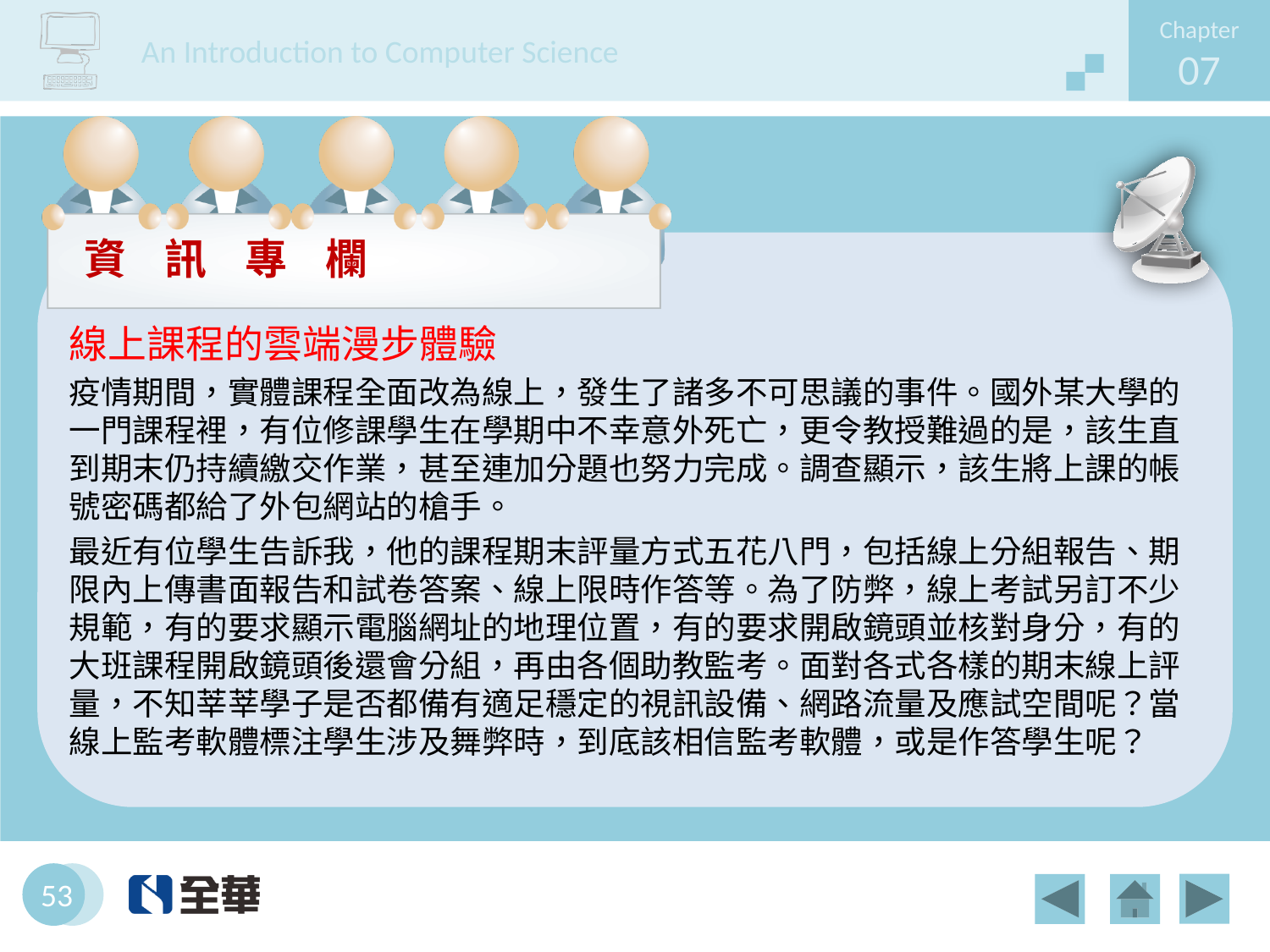

線上課程的雲端漫步體驗
疫情期間，實體課程全面改為線上，發生了諸多不可思議的事件。國外某大學的一門課程裡，有位修課學生在學期中不幸意外死亡，更令教授難過的是，該生直到期末仍持續繳交作業，甚至連加分題也努力完成。調查顯示，該生將上課的帳號密碼都給了外包網站的槍手。
最近有位學生告訴我，他的課程期末評量方式五花八門，包括線上分組報告、期限內上傳書面報告和試卷答案、線上限時作答等。為了防弊，線上考試另訂不少規範，有的要求顯示電腦網址的地理位置，有的要求開啟鏡頭並核對身分，有的大班課程開啟鏡頭後還會分組，再由各個助教監考。面對各式各樣的期末線上評量，不知莘莘學子是否都備有適足穩定的視訊設備、網路流量及應試空間呢？當線上監考軟體標注學生涉及舞弊時，到底該相信監考軟體，或是作答學生呢？